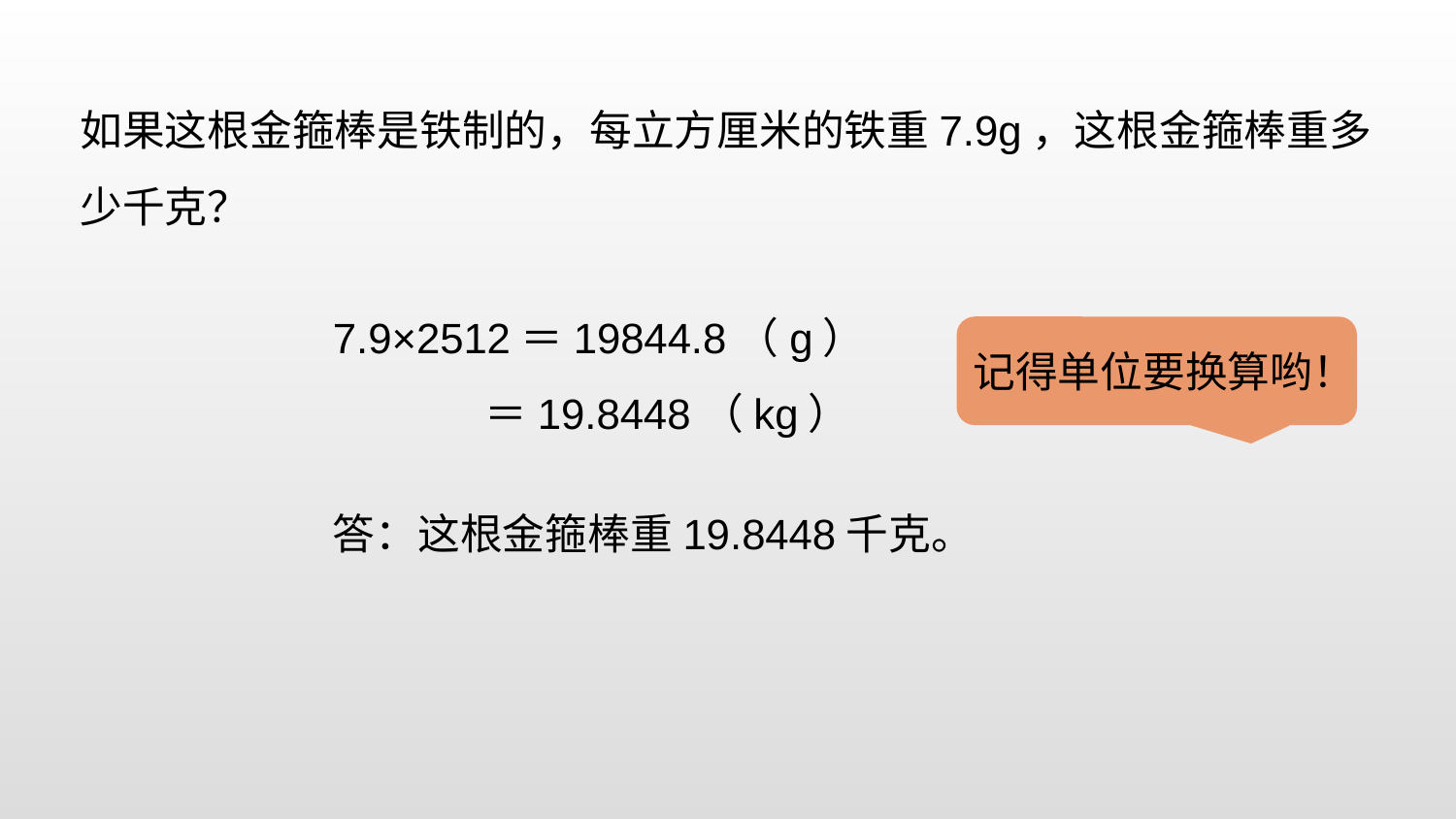

如果这根金箍棒是铁制的，每立方厘米的铁重7.9g，这根金箍棒重多少千克？
7.9×2512＝19844.8（g）
               ＝19.8448（kg）
记得单位要换算哟！
答：这根金箍棒重19.8448千克。